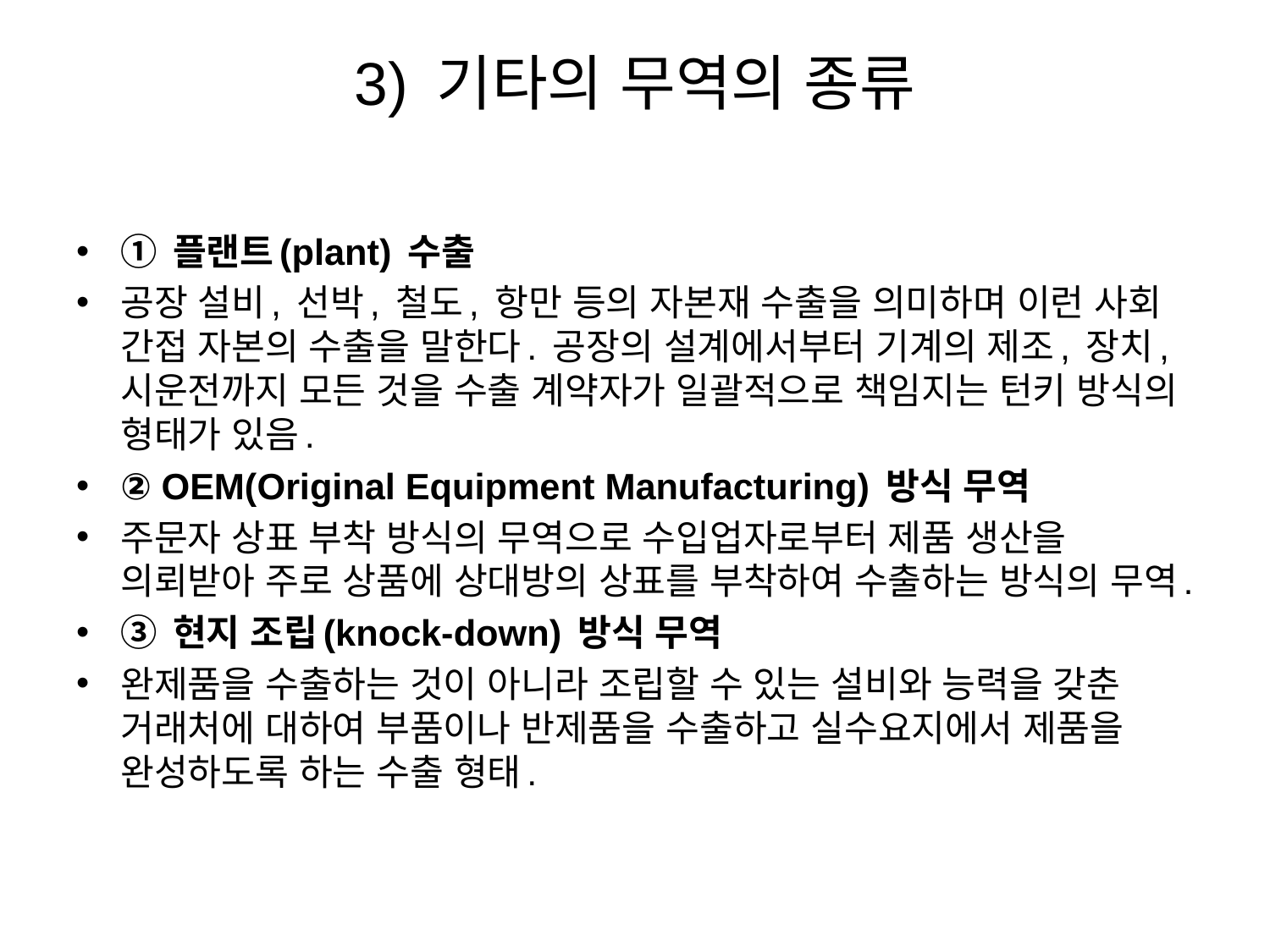

# 3) 기타의 무역의 종류
① 플랜트(plant) 수출
공장 설비, 선박, 철도, 항만 등의 자본재 수출을 의미하며 이런 사회 간접 자본의 수출을 말한다. 공장의 설계에서부터 기계의 제조, 장치, 시운전까지 모든 것을 수출 계약자가 일괄적으로 책임지는 턴키 방식의 형태가 있음.
② OEM(Original Equipment Manufacturing) 방식 무역
주문자 상표 부착 방식의 무역으로 수입업자로부터 제품 생산을 의뢰받아 주로 상품에 상대방의 상표를 부착하여 수출하는 방식의 무역.
③ 현지 조립(knock-down) 방식 무역
완제품을 수출하는 것이 아니라 조립할 수 있는 설비와 능력을 갖춘 거래처에 대하여 부품이나 반제품을 수출하고 실수요지에서 제품을 완성하도록 하는 수출 형태.